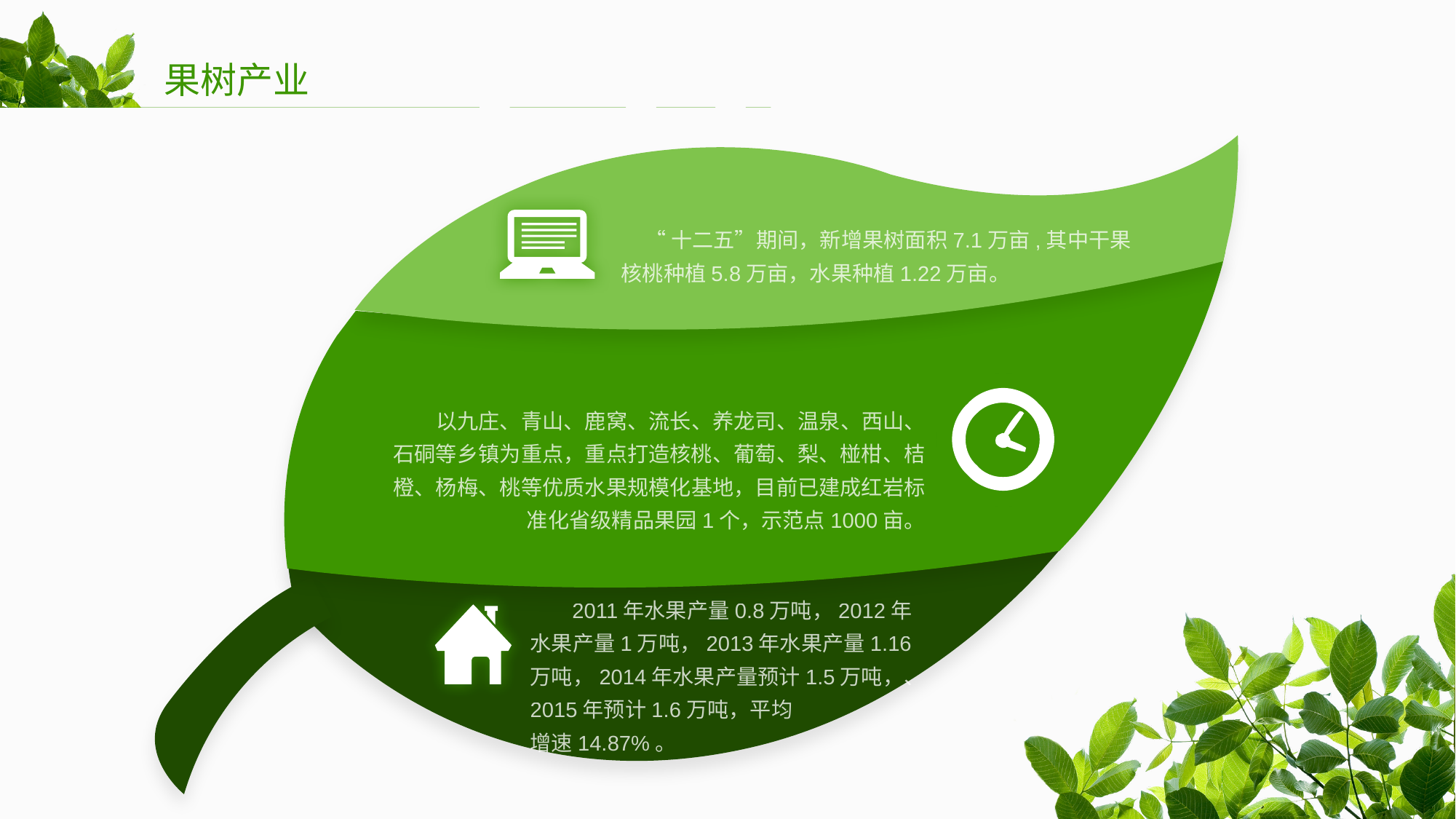

果树产业

     “十二五”期间，新增果树面积7.1万亩,其中干果核桃种植5.8万亩，水果种植1.22万亩。

        以九庄、青山、鹿窝、流长、养龙司、温泉、西山、石硐等乡镇为重点，重点打造核桃、葡萄、梨、椪柑、桔橙、杨梅、桃等优质水果规模化基地，目前已建成红岩标准化省级精品果园1个，示范点1000亩。
       2011年水果产量0.8万吨，2012年水果产量1万吨，2013年水果产量1.16万吨，2014年水果产量预计1.5万吨，、2015年预计1.6万吨，平均
增速14.87%。